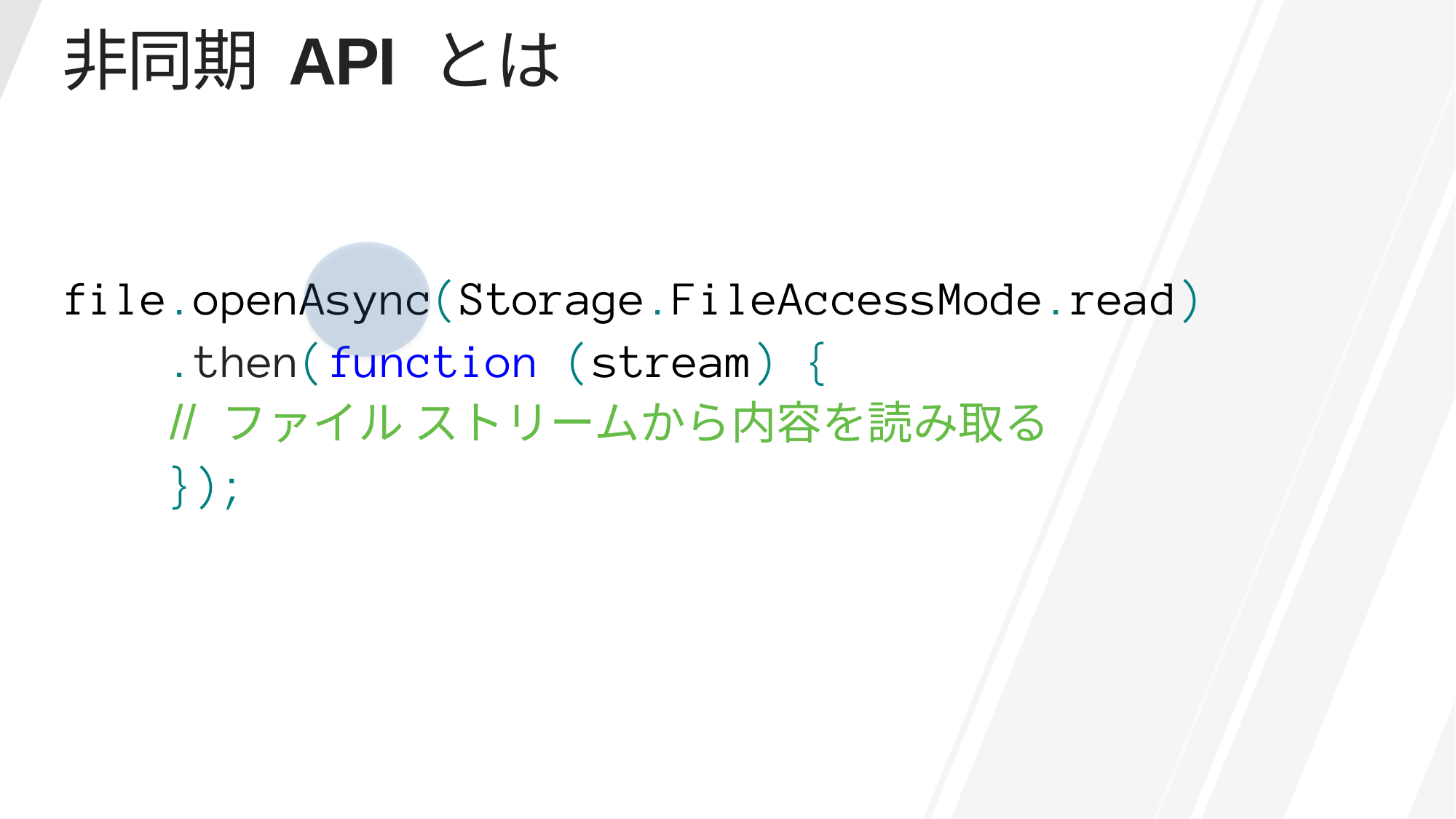

# 非同期 API とは

file.openAsync(Storage.FileAccessMode.read)
    .then(function (stream) {
        // ファイル ストリームから内容を読み取る
    });